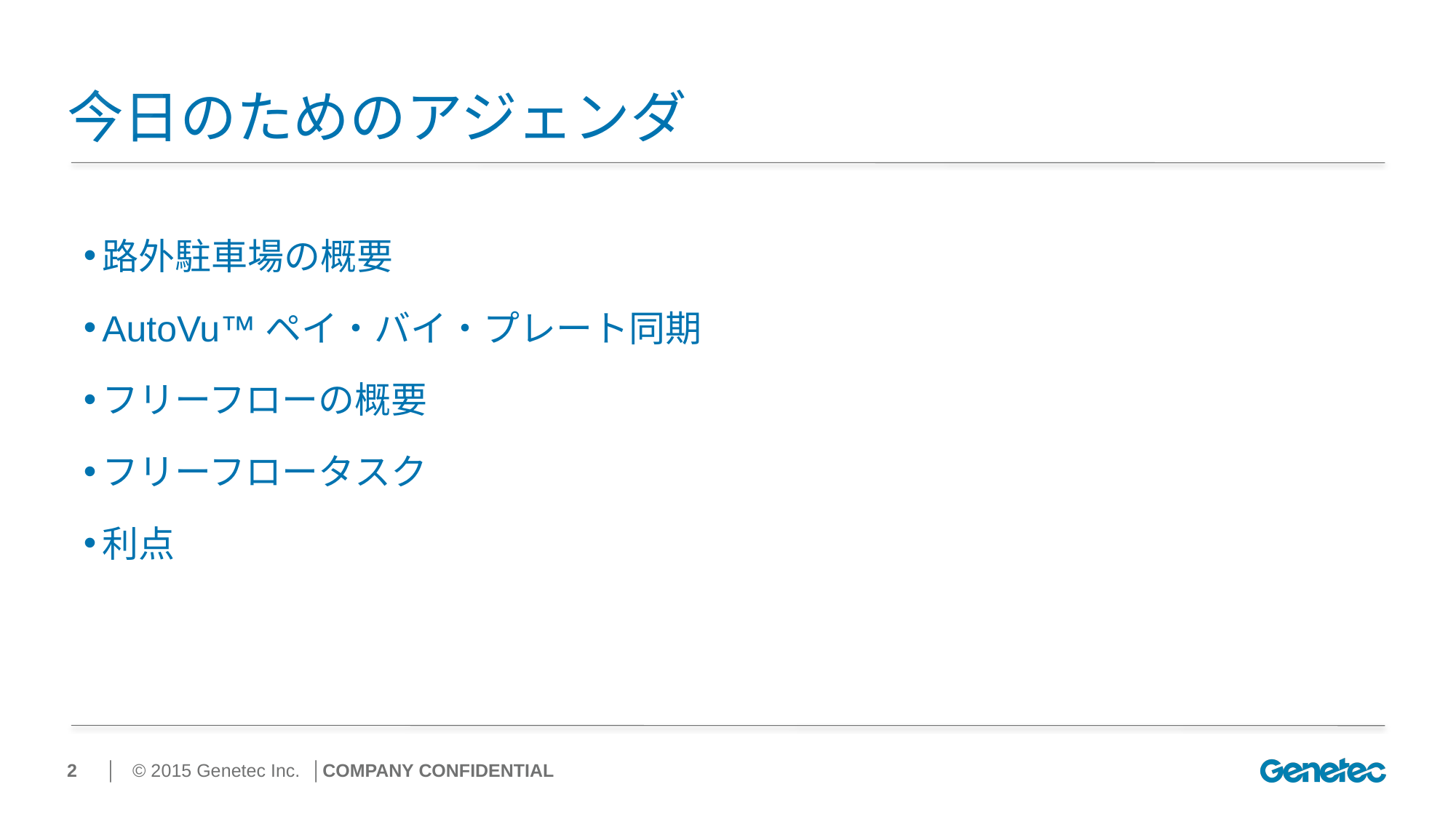

# 今日のためのアジェンダ

路外駐車場の概要
AutoVu™ペイ・バイ・プレート同期
フリーフローの概要
フリーフロータスク
利点

2
│COMPANY CONFIDENTIAL